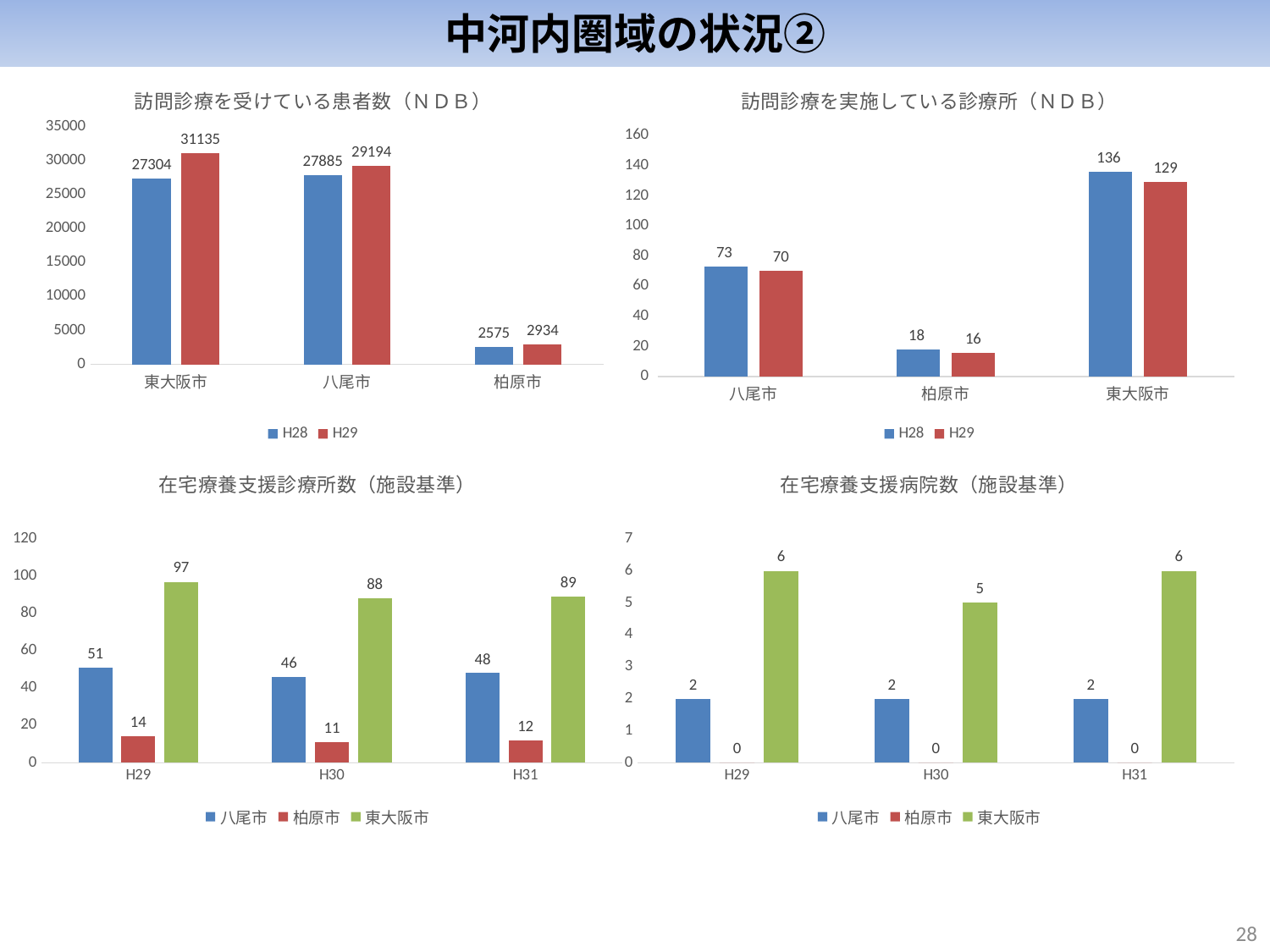

中河内圏域の状況②

### Chart: 訪問診療を受けている患者数（ＮＤＢ）

| Category | H28 | H29 |
|---|---|---|
| 東大阪市 | 27304.0 | 31135.0 |
| 八尾市 | 27885.0 | 29194.0 |
| 柏原市 | 2575.0 | 2934.0 |

### Chart: 訪問診療を実施している診療所（ＮＤＢ）

| Category | H28 | H29 |
|---|---|---|
| 八尾市 | 73.0 | 70.0 |
| 柏原市 | 18.0 | 16.0 |
| 東大阪市 | 136.0 | 129.0 |

### Chart: 在宅療養支援診療所数（施設基準）

| Category | 八尾市 | 柏原市 | 東大阪市 |
|---|---|---|---|
| H29 | 51.0 | 14.0 | 97.0 |
| H30 | 46.0 | 11.0 | 88.0 |
| H31 | 48.0 | 12.0 | 89.0 |

### Chart: 在宅療養支援病院数（施設基準）

| Category | 八尾市 | 柏原市 | 東大阪市 |
|---|---|---|---|
| H29 | 2.0 | 0.0 | 6.0 |
| H30 | 2.0 | 0.0 | 5.0 |
| H31 | 2.0 | 0.0 | 6.0 |
28